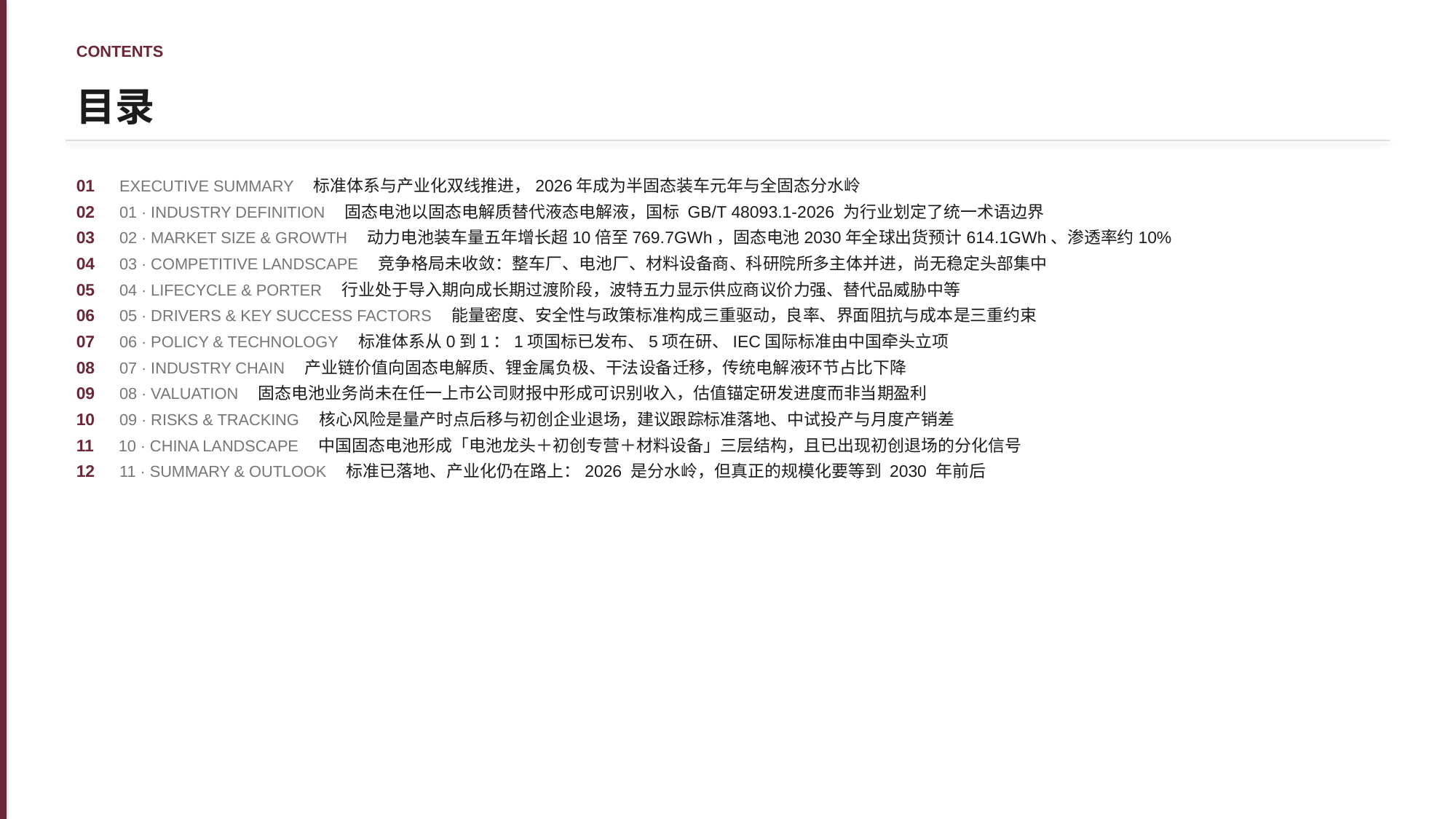

CONTENTS
目录

01　EXECUTIVE SUMMARY　标准体系与产业化双线推进，2026年成为半固态装车元年与全固态分水岭
02　01 · INDUSTRY DEFINITION　固态电池以固态电解质替代液态电解液，国标 GB/T 48093.1-2026 为行业划定了统一术语边界
03　02 · MARKET SIZE & GROWTH　动力电池装车量五年增长超10倍至769.7GWh，固态电池2030年全球出货预计614.1GWh、渗透率约10%
04　03 · COMPETITIVE LANDSCAPE　竞争格局未收敛：整车厂、电池厂、材料设备商、科研院所多主体并进，尚无稳定头部集中
05　04 · LIFECYCLE & PORTER　行业处于导入期向成长期过渡阶段，波特五力显示供应商议价力强、替代品威胁中等
06　05 · DRIVERS & KEY SUCCESS FACTORS　能量密度、安全性与政策标准构成三重驱动，良率、界面阻抗与成本是三重约束
07　06 · POLICY & TECHNOLOGY　标准体系从0到1：1项国标已发布、5项在研、IEC国际标准由中国牵头立项
08　07 · INDUSTRY CHAIN　产业链价值向固态电解质、锂金属负极、干法设备迁移，传统电解液环节占比下降
09　08 · VALUATION　固态电池业务尚未在任一上市公司财报中形成可识别收入，估值锚定研发进度而非当期盈利
10　09 · RISKS & TRACKING　核心风险是量产时点后移与初创企业退场，建议跟踪标准落地、中试投产与月度产销差
11　10 · CHINA LANDSCAPE　中国固态电池形成「电池龙头＋初创专营＋材料设备」三层结构，且已出现初创退场的分化信号
12　11 · SUMMARY & OUTLOOK　标准已落地、产业化仍在路上：2026 是分水岭，但真正的规模化要等到 2030 年前后